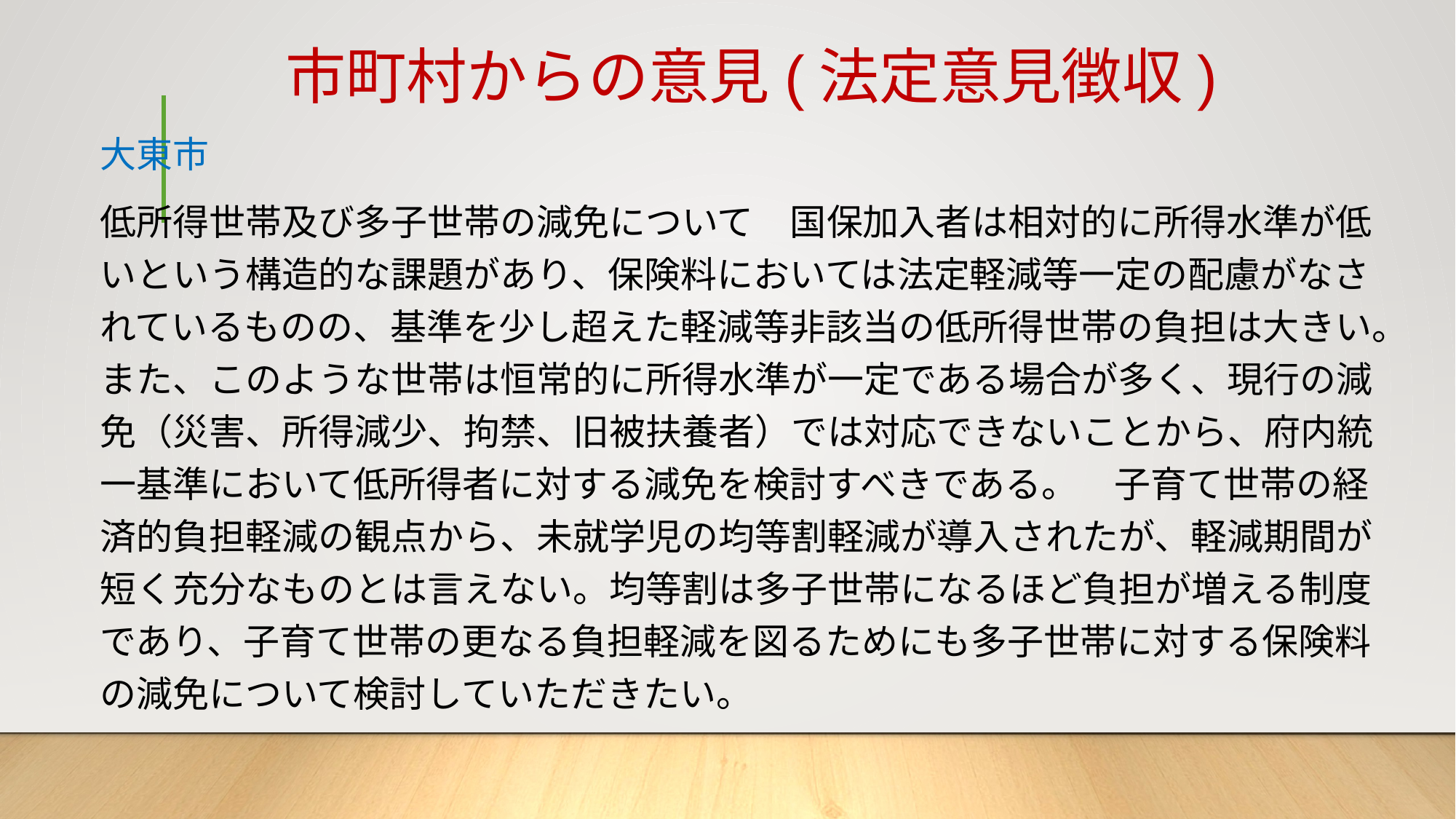

# 市町村からの意見(法定意見徴収)
大東市
低所得世帯及び多子世帯の減免について　国保加入者は相対的に所得水準が低いという構造的な課題があり、保険料においては法定軽減等一定の配慮がなされているものの、基準を少し超えた軽減等非該当の低所得世帯の負担は大きい。また、このような世帯は恒常的に所得水準が一定である場合が多く、現行の減免（災害、所得減少、拘禁、旧被扶養者）では対応できないことから、府内統一基準において低所得者に対する減免を検討すべきである。　子育て世帯の経済的負担軽減の観点から、未就学児の均等割軽減が導入されたが、軽減期間が短く充分なものとは言えない。均等割は多子世帯になるほど負担が増える制度であり、子育て世帯の更なる負担軽減を図るためにも多子世帯に対する保険料の減免について検討していただきたい。